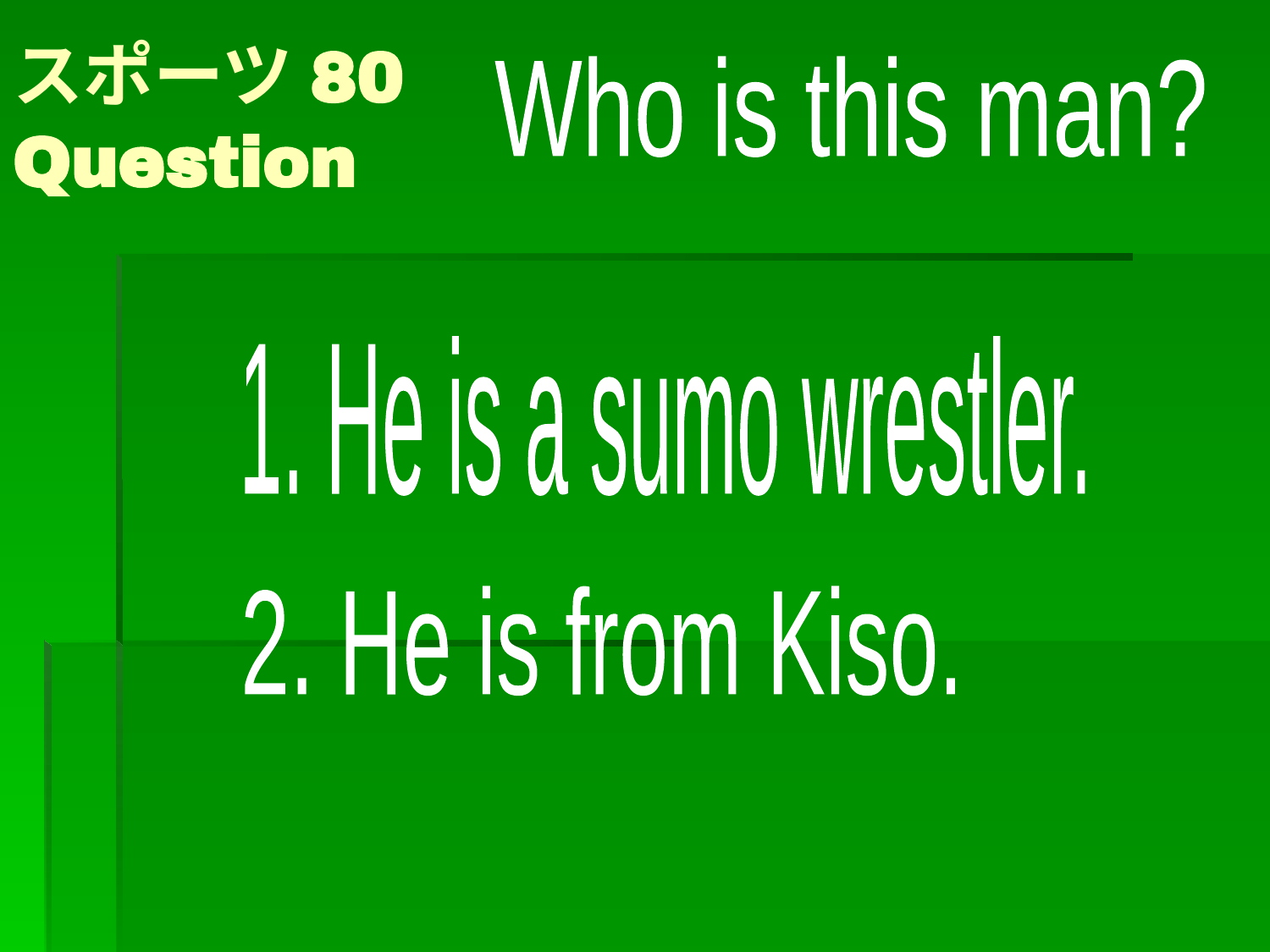

# スポーツ80 Question
Who is this man?
1. He is a sumo wrestler.
2. He is from Kiso.